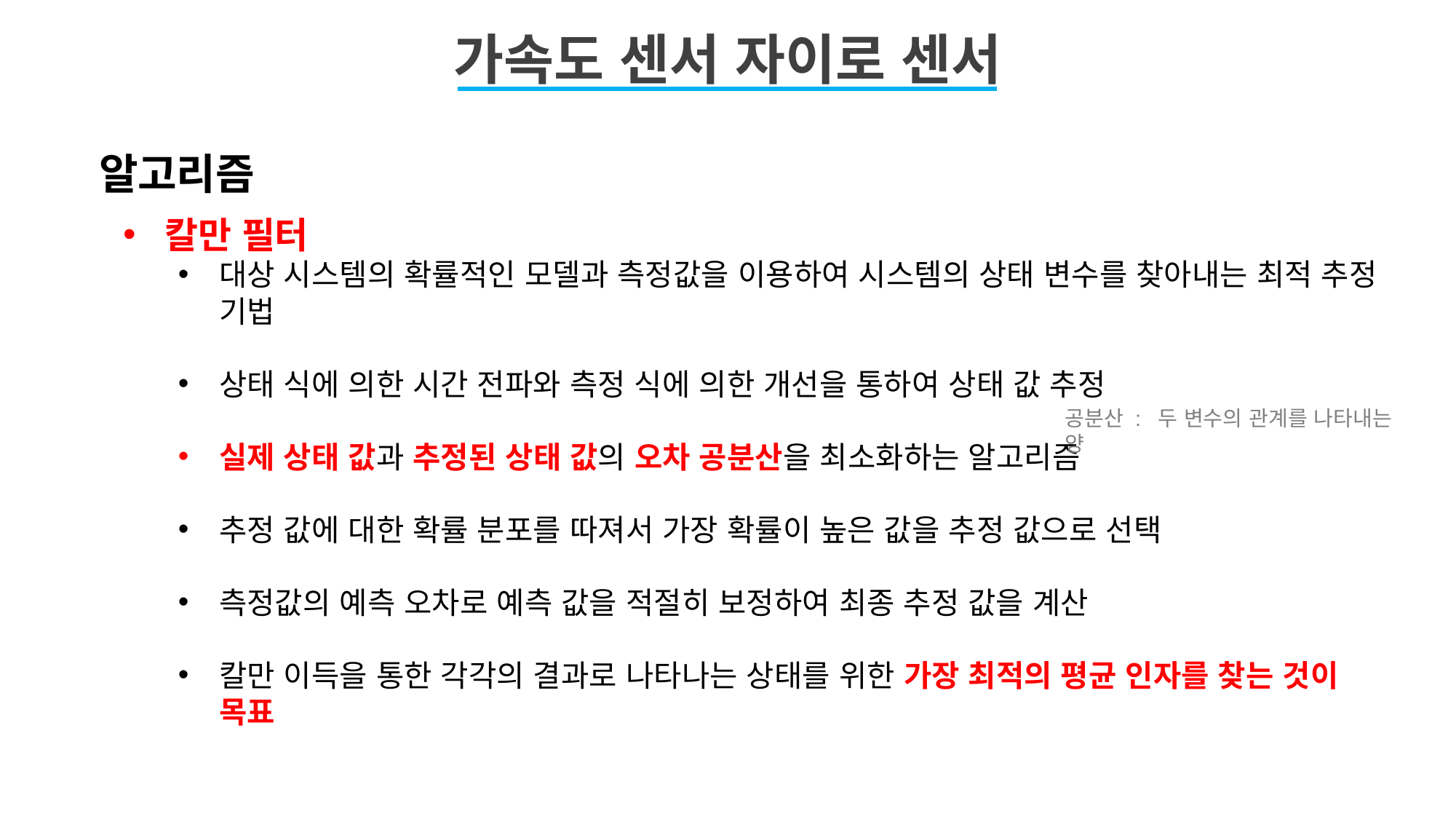

가속도 센서 자이로 센서
알고리즘
칼만 필터
대상 시스템의 확률적인 모델과 측정값을 이용하여 시스템의 상태 변수를 찾아내는 최적 추정 기법

상태 식에 의한 시간 전파와 측정 식에 의한 개선을 통하여 상태 값 추정

실제 상태 값과 추정된 상태 값의 오차 공분산을 최소화하는 알고리즘

추정 값에 대한 확률 분포를 따져서 가장 확률이 높은 값을 추정 값으로 선택

측정값의 예측 오차로 예측 값을 적절히 보정하여 최종 추정 값을 계산

칼만 이득을 통한 각각의 결과로 나타나는 상태를 위한 가장 최적의 평균 인자를 찾는 것이 목표
공분산 :  두 변수의 관계를 나타내는 양